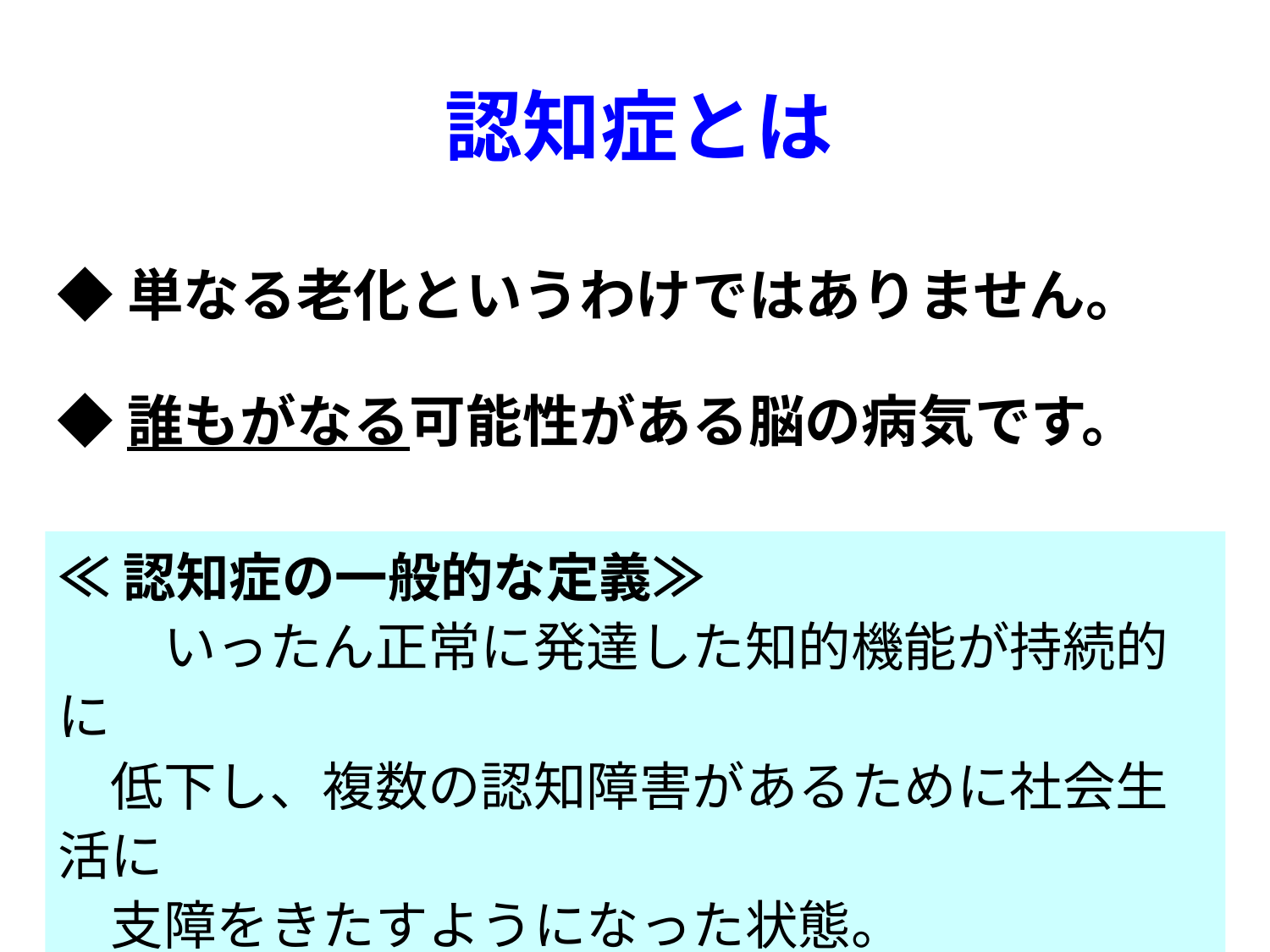

認知症とは
◆単なる老化というわけではありません。

◆誰もがなる可能性がある脳の病気です。
≪認知症の一般的な定義≫
　　いったん正常に発達した知的機能が持続的に
　低下し、複数の認知障害があるために社会生活に
　支障をきたすようになった状態。
（およそ６ヶ月以上継続している状態を指す。）